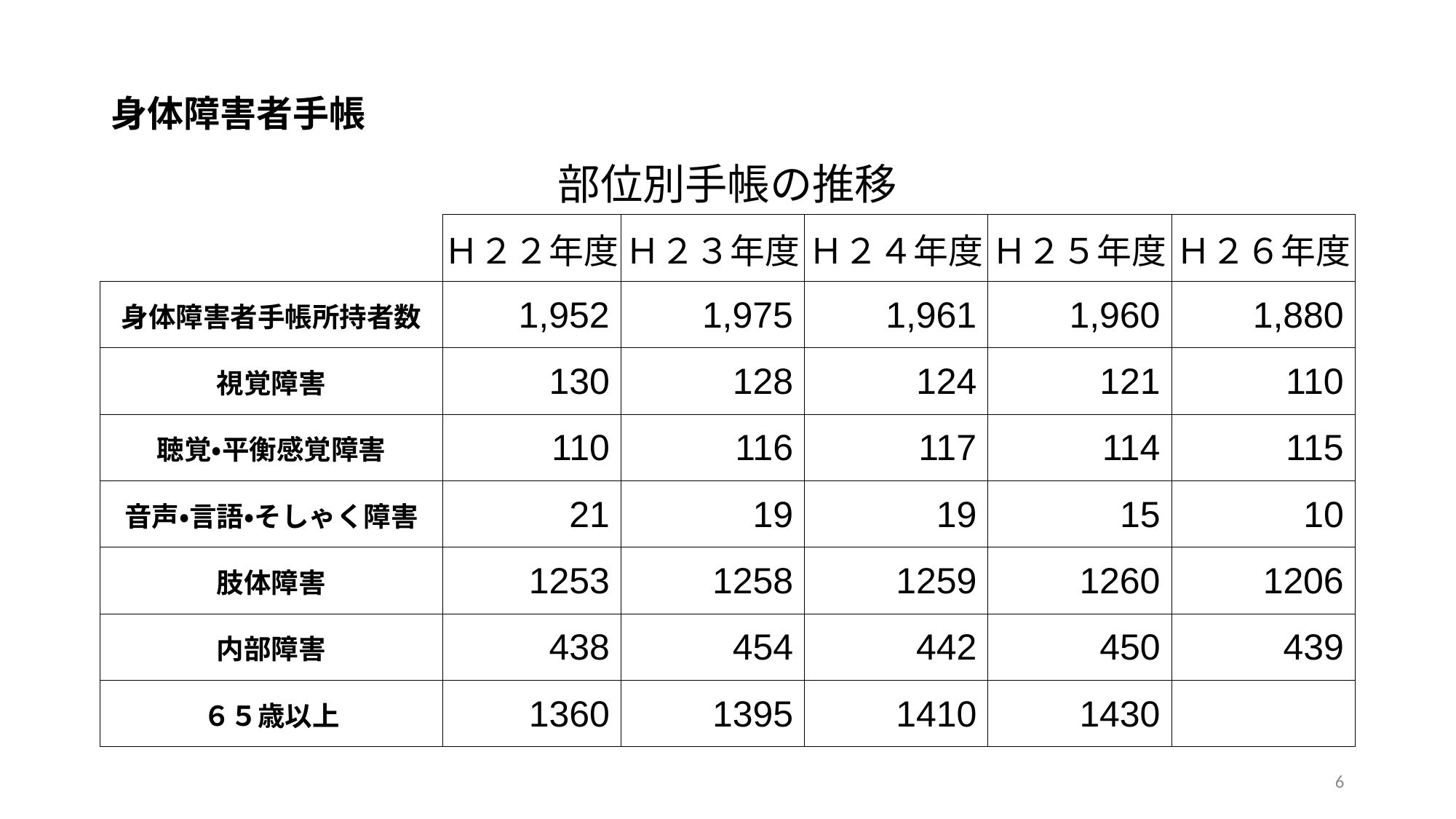

# 身体障害者手帳
| 部位別手帳の推移 |  |  |  |  |  |
| --- | --- | --- | --- | --- | --- |
|  | Ｈ２２年度 | Ｈ２３年度 | Ｈ２４年度 | Ｈ２５年度 | Ｈ２６年度 |
| 身体障害者手帳所持者数 | 1,952 | 1,975 | 1,961 | 1,960 | 1,880 |
| 視覚障害 | 130 | 128 | 124 | 121 | 110 |
| 聴覚・平衡感覚障害 | 110 | 116 | 117 | 114 | 115 |
| 音声・言語・そしゃく障害 | 21 | 19 | 19 | 15 | 10 |
| 肢体障害 | 1253 | 1258 | 1259 | 1260 | 1206 |
| 内部障害 | 438 | 454 | 442 | 450 | 439 |
| ６５歳以上 | 1360 | 1395 | 1410 | 1430 |  |
6